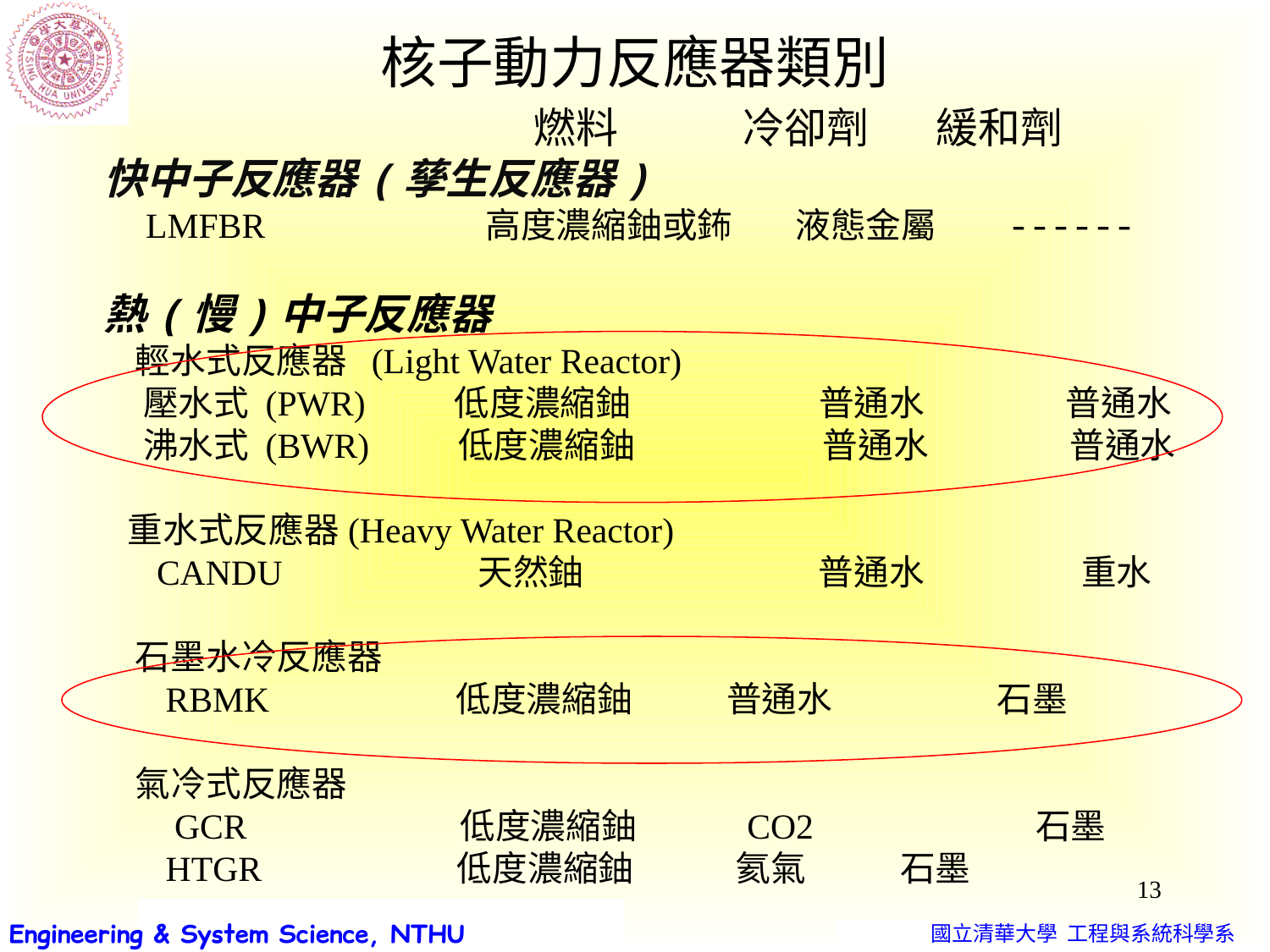

核子動力反應器類別
    燃料             冷卻劑       緩和劑
快中子反應器(孳生反應器)
  LMFBR          高度濃縮鈾或鈽        液態金屬        ------

熱(慢)中子反應器
   輕水式反應器  (Light Water Reactor)
    壓水式 (PWR)         低度濃縮鈾                        普通水                  普通水
    沸水式 (BWR)         低度濃縮鈾                        普通水                  普通水

  重水式反應器(Heavy Water Reactor)
      CANDU                     天然鈾                              普通水                    重水

   石墨水冷反應器
       RBMK                    低度濃縮鈾            普通水                     石墨

   氣冷式反應器
        GCR                       低度濃縮鈾             CO2                        石墨
       HTGR                     低度濃縮鈾             氦氣            石墨

13